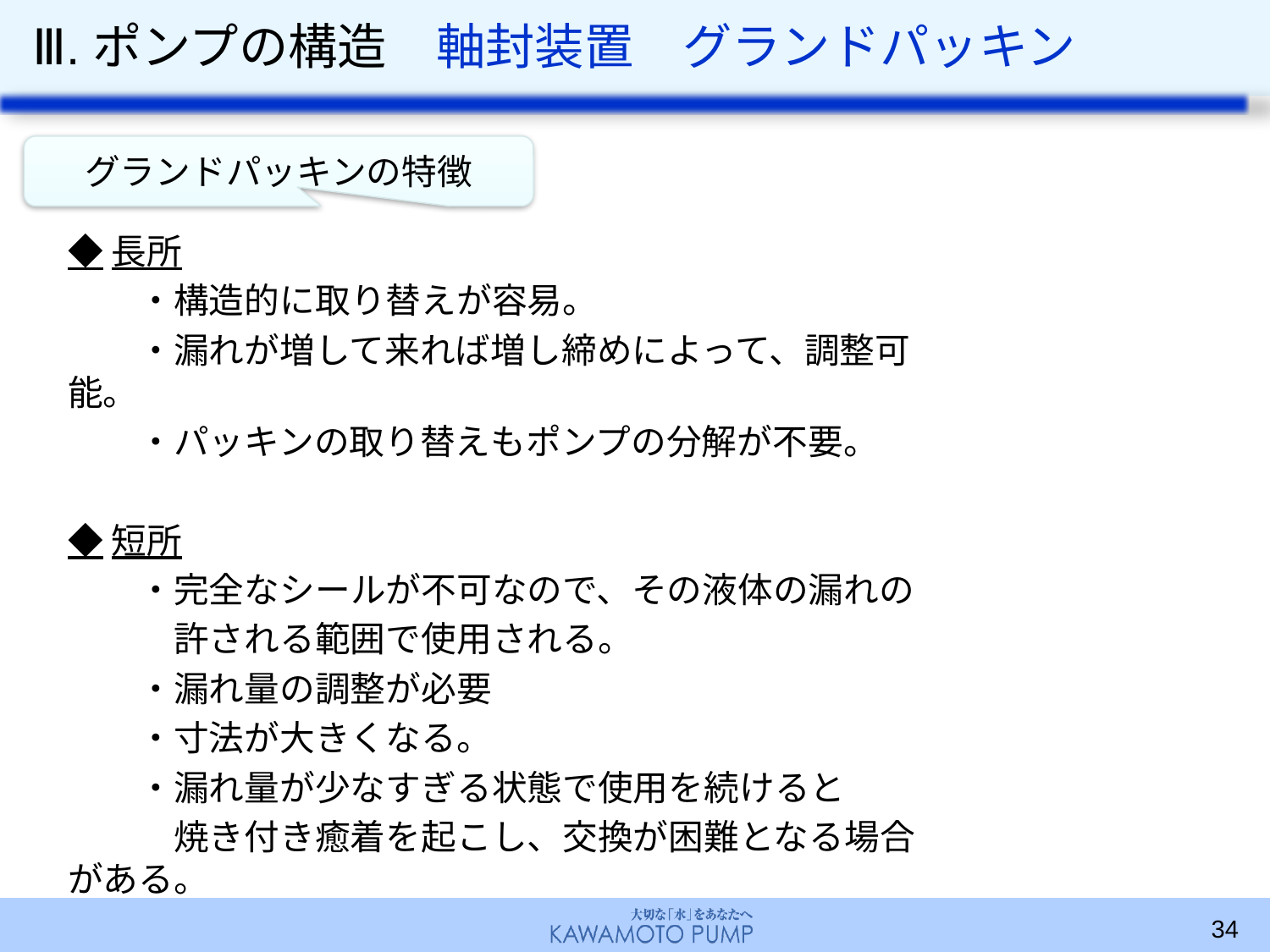

# Ⅲ.ポンプの構造　軸封装置　グランドパッキン
グランドパッキンの特徴
◆長所
　　・構造的に取り替えが容易。
　　・漏れが増して来れば増し締めによって、調整可能。
　　・パッキンの取り替えもポンプの分解が不要。

◆短所
　　・完全なシールが不可なので、その液体の漏れの
　　　許される範囲で使用される。
　　・漏れ量の調整が必要
　　・寸法が大きくなる。
　　・漏れ量が少なすぎる状態で使用を続けると
　　　焼き付き癒着を起こし、交換が困難となる場合がある。

34